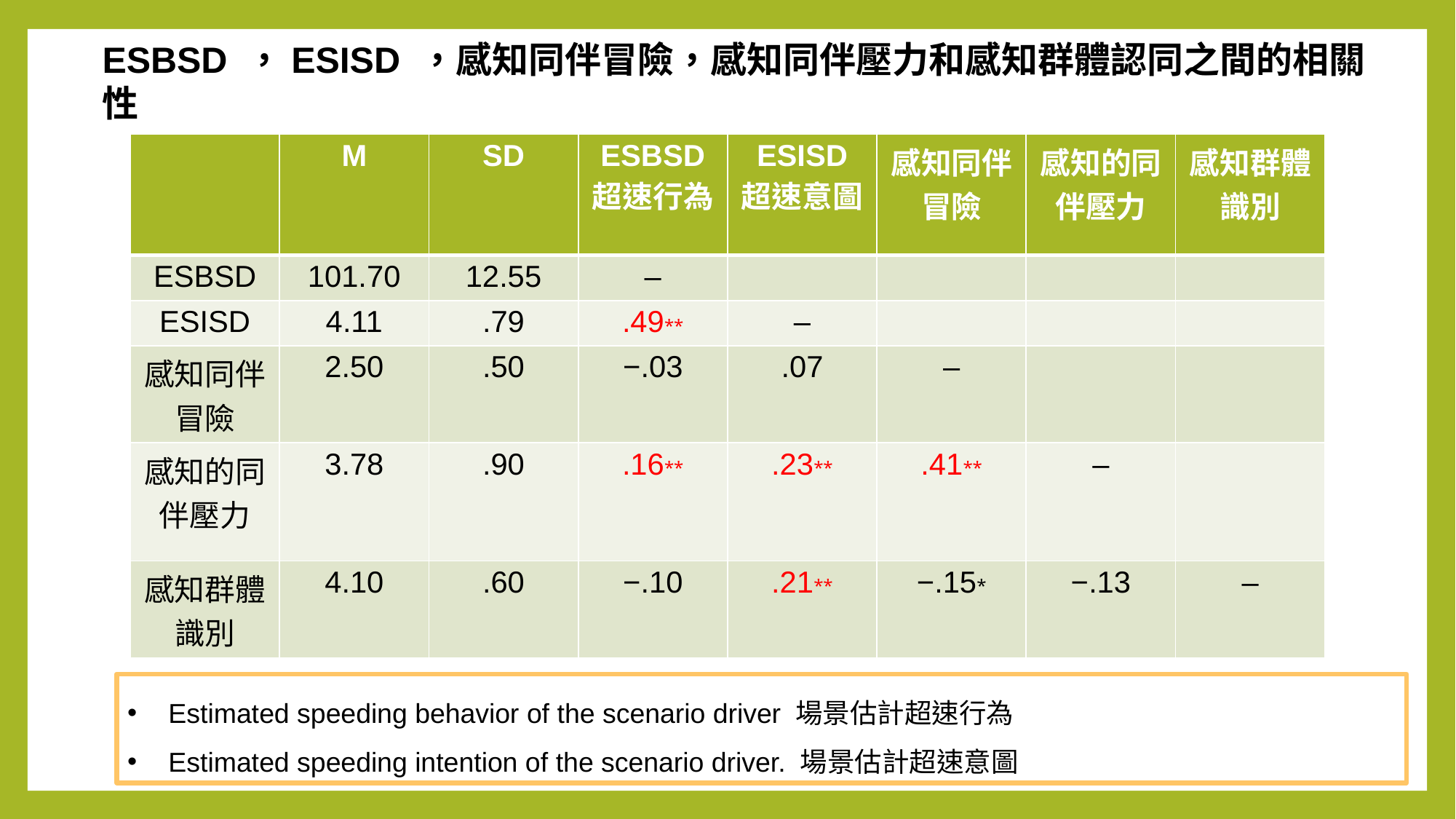

ESBSD ，ESISD ，感知同伴冒險，感知同伴壓力和感知群體認同之間的相關性
|  | M | SD | ESBSD 超速行為 | ESISD 超速意圖 | 感知同伴冒險 | 感知的同伴壓力 | 感知群體識別 |
| --- | --- | --- | --- | --- | --- | --- | --- |
| ESBSD | 101.70 | 12.55 | – |  |  |  |  |
| ESISD | 4.11 | .79 | .49⁎⁎ | – |  |  |  |
| 感知同伴冒險 | 2.50 | .50 | −.03 | .07 | – |  |  |
| 感知的同伴壓力 | 3.78 | .90 | .16⁎⁎ | .23⁎⁎ | .41⁎⁎ | – |  |
| 感知群體識別 | 4.10 | .60 | −.10 | .21⁎⁎ | −.15⁎ | −.13 | – |
Estimated speeding behavior of the scenario driver 場景估計超速行為
Estimated speeding intention of the scenario driver. 場景估計超速意圖